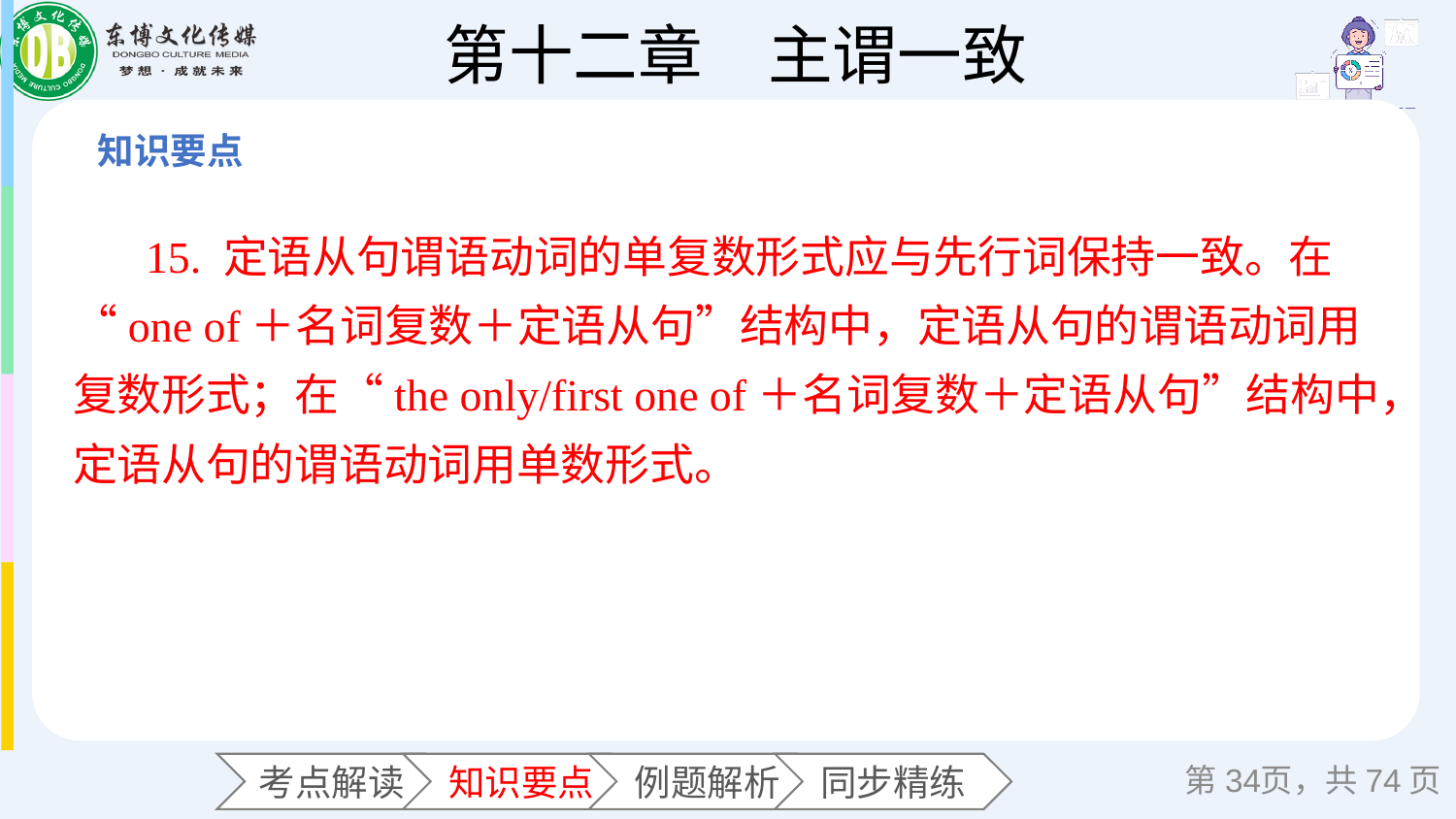

15. 定语从句谓语动词的单复数形式应与先行词保持一致。在“one of＋名词复数＋定语从句”结构中，定语从句的谓语动词用复数形式；在“the only/first one of＋名词复数＋定语从句”结构中，定语从句的谓语动词用单数形式。
第34页，共74页